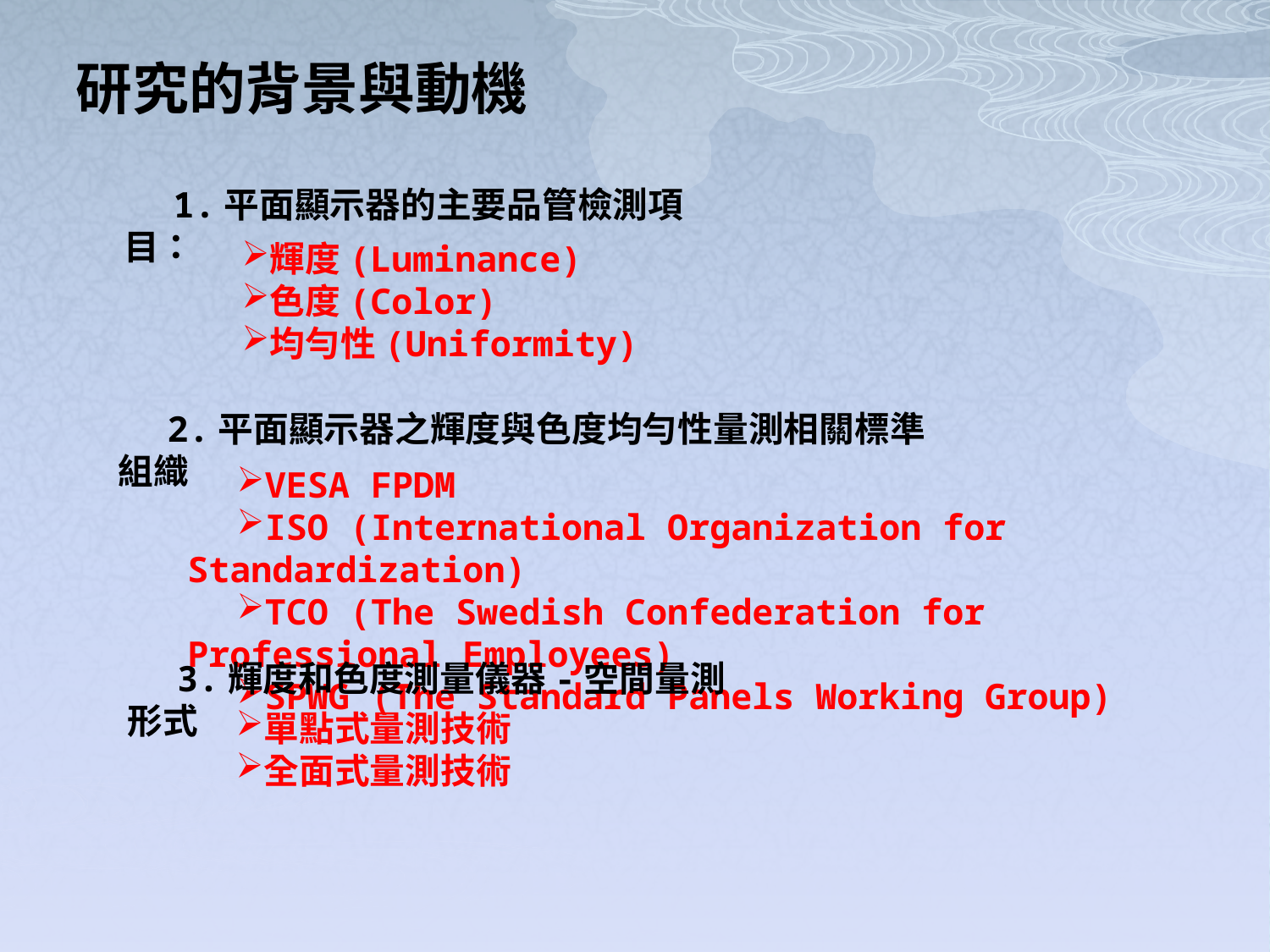

# 研究的背景與動機
1.平面顯示器的主要品管檢測項目：
輝度(Luminance)
色度(Color)
均勻性(Uniformity)
2.平面顯示器之輝度與色度均勻性量測相關標準組織
VESA FPDM
ISO (International Organization for Standardization)
TCO (The Swedish Confederation for Professional Employees)
SPWG (The Standard Panels Working Group)
3.輝度和色度測量儀器-空間量測形式
單點式量測技術
全面式量測技術